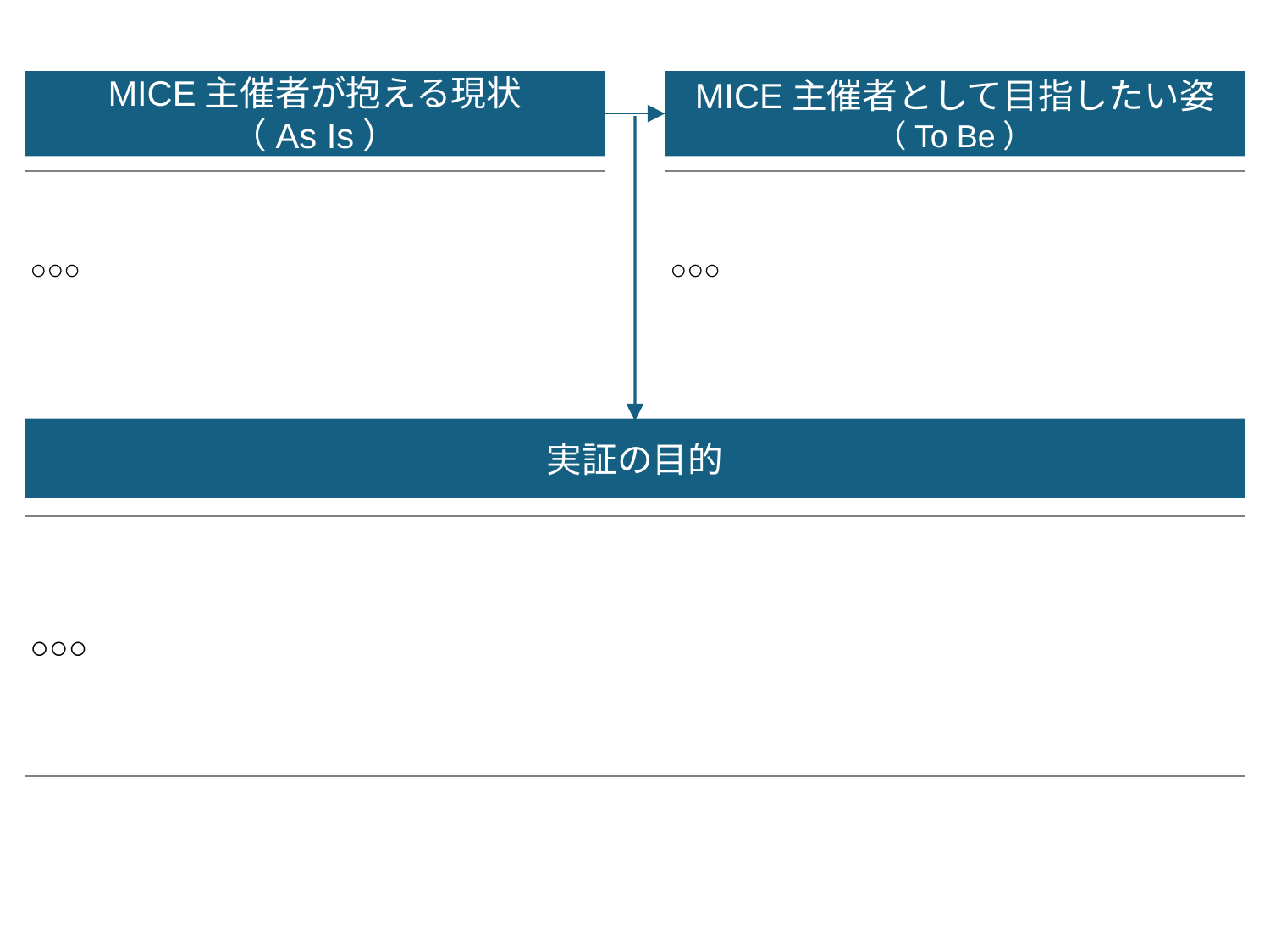

MICE主催者が抱える現状
（As Is）
MICE主催者として目指したい姿
（To Be）
○○○
○○○
実証の目的
○○○